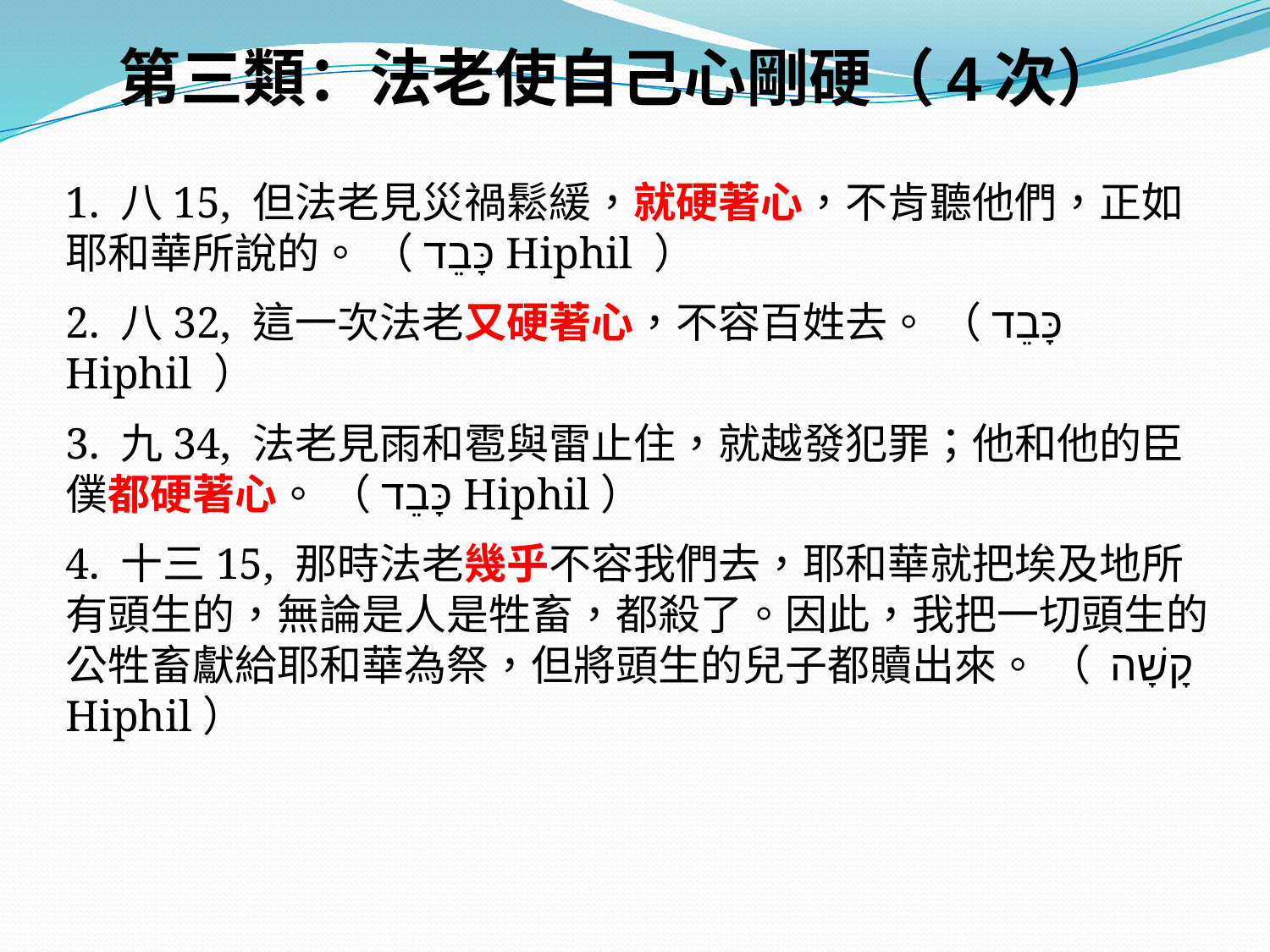

# 第三類：法老使自己心剛硬（4次）
1. 八15, 但法老見災禍鬆緩，就硬著心，不肯聽他們，正如耶和華所說的。 （כָּבֵד Hiphil ）
2. 八32, 這一次法老又硬著心，不容百姓去。 （כָּבֵד Hiphil ）
3. 九34, 法老見雨和雹與雷止住，就越發犯罪；他和他的臣僕都硬著心。 （כָּבֵד Hiphil）
4. 十三15, 那時法老幾乎不容我們去，耶和華就把埃及地所有頭生的，無論是人是牲畜，都殺了。因此，我把一切頭生的公牲畜獻給耶和華為祭，但將頭生的兒子都贖出來。 （ קָשָׁה Hiphil）